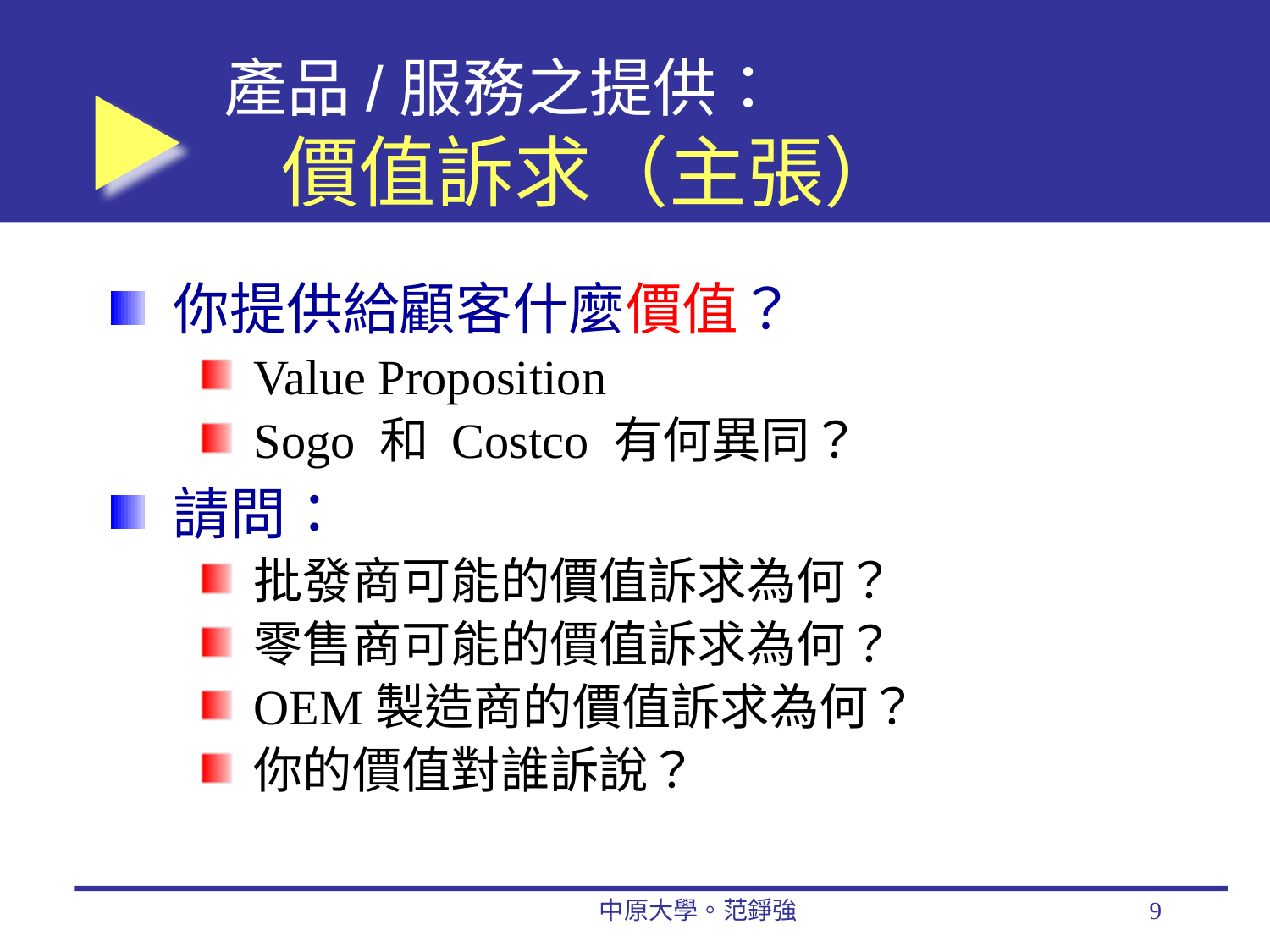

# 產品/服務之提供： 價值訴求（主張）
你提供給顧客什麼價值？
Value Proposition
Sogo 和 Costco 有何異同？
請問：
批發商可能的價值訴求為何？
零售商可能的價值訴求為何？
OEM製造商的價值訴求為何？
你的價值對誰訴說？
中原大學。范錚強
9